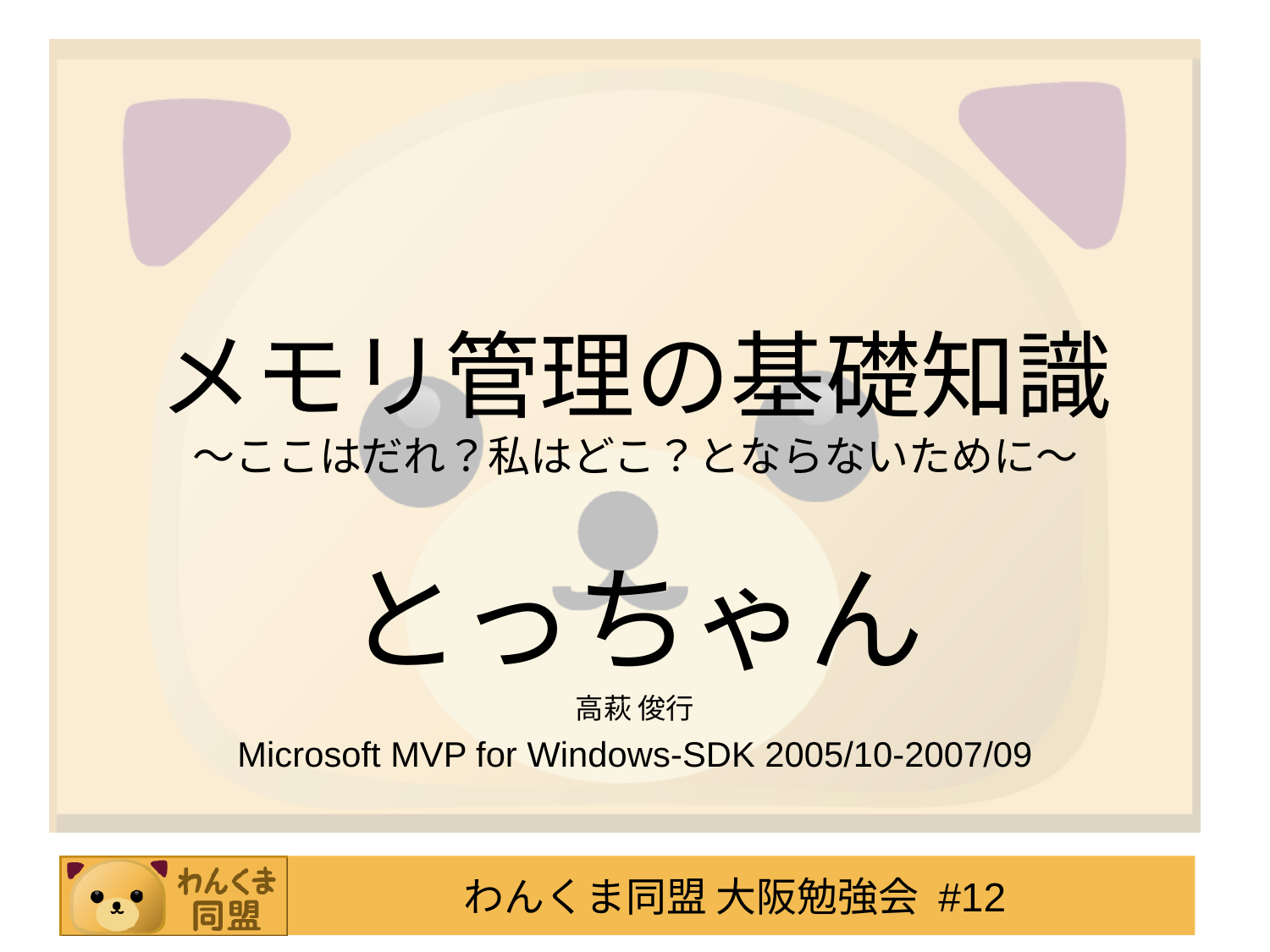

# メモリ管理の基礎知識 ～ここはだれ？私はどこ？とならないために～
とっちゃん
高萩 俊行
Microsoft MVP for Windows-SDK 2005/10-2007/09